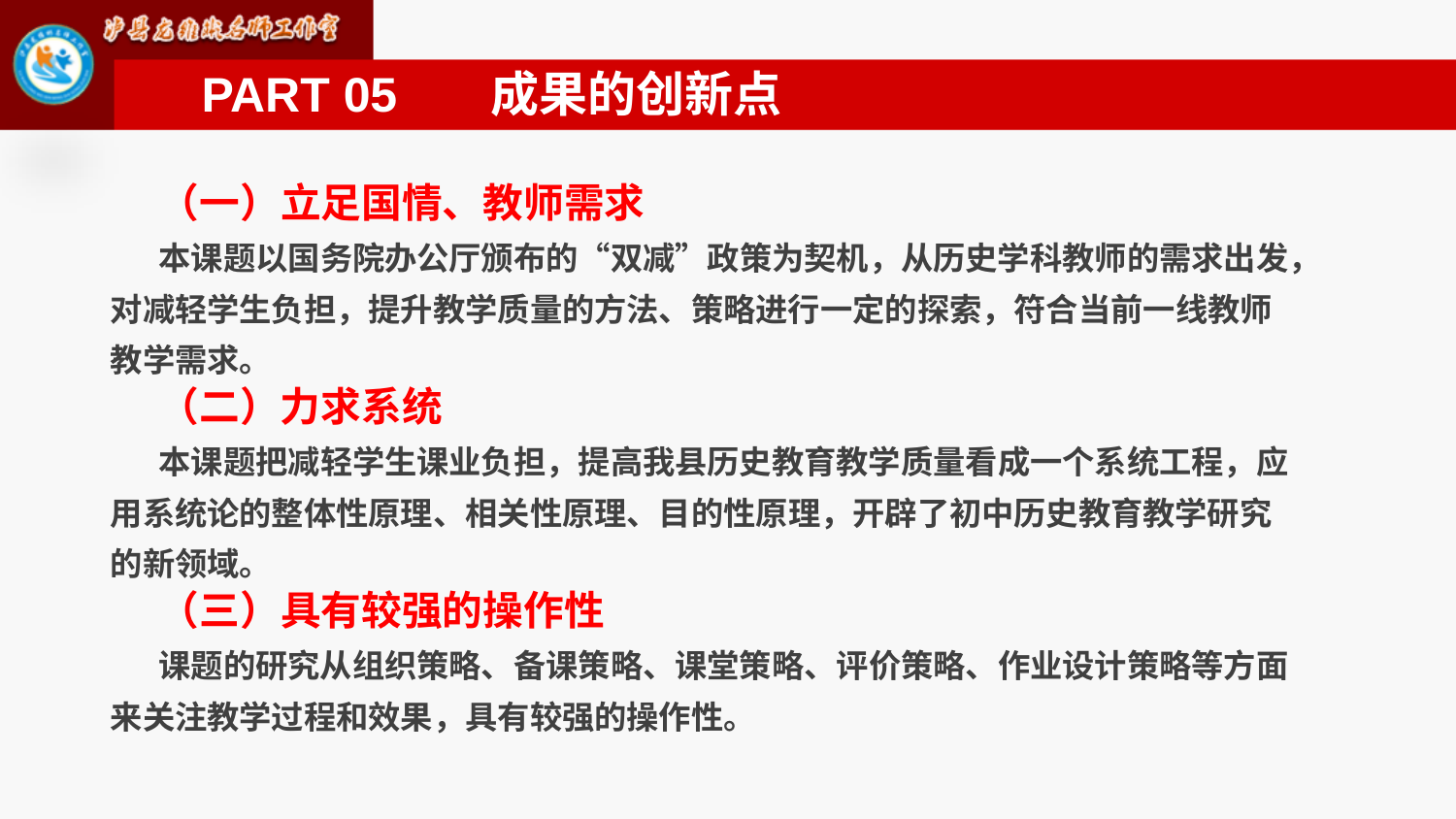

PART 05      成果的创新点
（一）立足国情、教师需求
本课题以国务院办公厅颁布的“双减”政策为契机，从历史学科教师的需求出发，对减轻学生负担，提升教学质量的方法、策略进行一定的探索，符合当前一线教师教学需求。
（二）力求系统
本课题把减轻学生课业负担，提高我县历史教育教学质量看成一个系统工程，应用系统论的整体性原理、相关性原理、目的性原理，开辟了初中历史教育教学研究的新领域。
（三）具有较强的操作性
课题的研究从组织策略、备课策略、课堂策略、评价策略、作业设计策略等方面来关注教学过程和效果，具有较强的操作性。